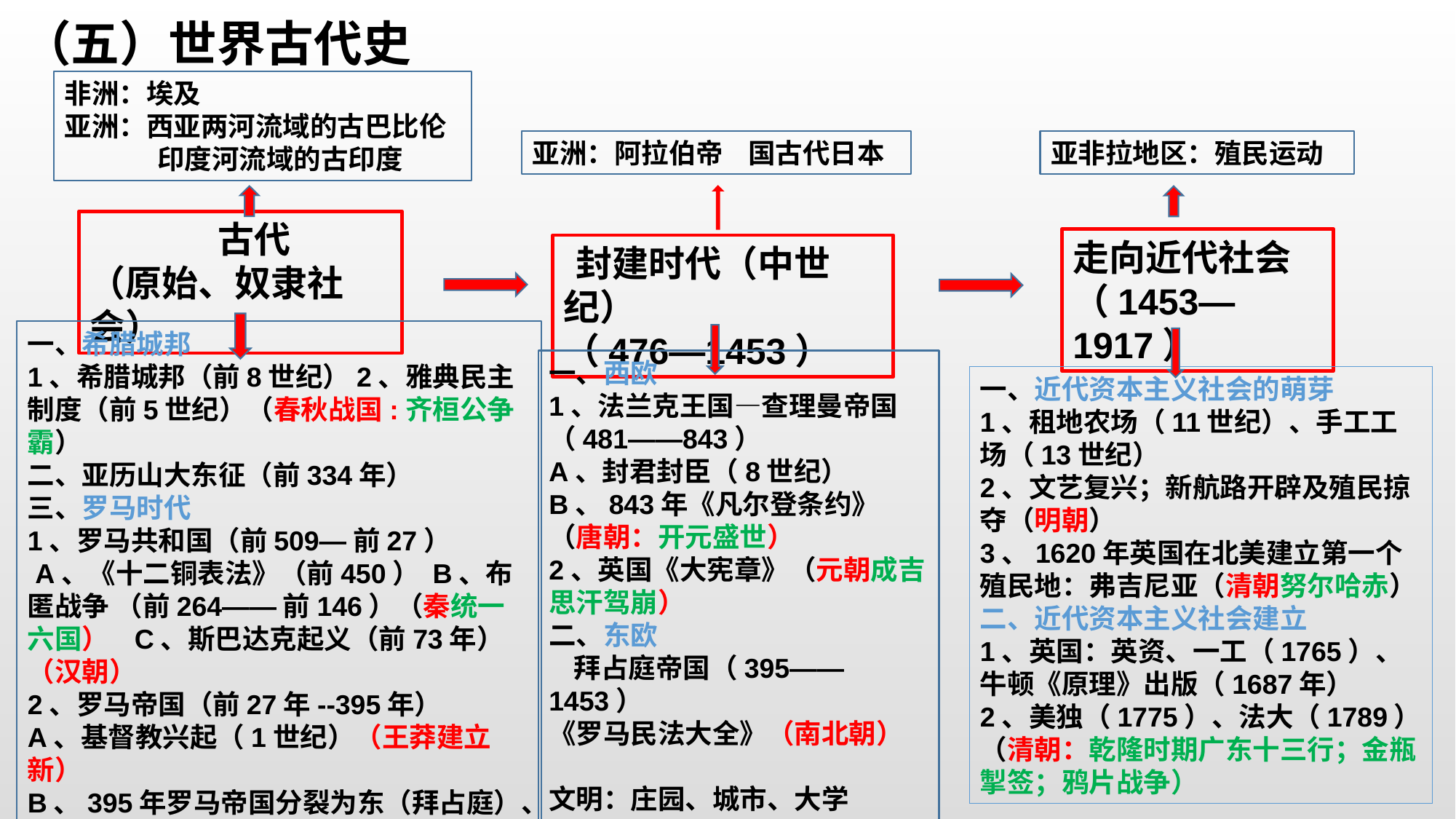

（五）世界古代史
非洲：埃及
亚洲：西亚两河流域的古巴比伦
              印度河流域的古印度
亚洲：阿拉伯帝    国古代日本
亚非拉地区：殖民运动

                   古代
（原始、奴隶社会）
走向近代社会（1453—1917）
 封建时代（中世纪）
（476—1453）

一、希腊城邦
1、希腊城邦（前8世纪）2、雅典民主制度（前5世纪）（春秋战国:齐桓公争霸）
二、亚历山大东征（前334年）
三、罗马时代
1、罗马共和国（前509—前27）
 A、《十二铜表法》（前450） B、布匿战争 （前264——前146）（秦统一六国）   C、斯巴达克起义（前73年）  （汉朝）
2、罗马帝国（前27年--395年）
A、基督教兴起（1世纪）（王莽建立新）
B、395年罗马帝国分裂为东（拜占庭）、西罗马帝国C、西罗马灭亡（476年）   （南北朝）
 文化遗产：民主 、法制

一、西欧
1、法兰克王国—查理曼帝国（481——843）
A、封君封臣（8世纪）
B、843年《凡尔登条约》（唐朝：开元盛世）
2、英国《大宪章》（元朝成吉思汗驾崩）
二、东欧
   拜占庭帝国（395——1453）
《罗马民法大全》（南北朝）

文明：庄园、城市、大学
一、近代资本主义社会的萌芽
1、租地农场（11世纪）、手工工场（13世纪）
2、文艺复兴；新航路开辟及殖民掠夺（明朝）
3、1620年英国在北美建立第一个殖民地：弗吉尼亚（清朝努尔哈赤）
二、近代资本主义社会建立
1、英国：英资、一工（1765）、牛顿《原理》出版（1687年）
2、美独（1775）、法大（1789）（清朝：乾隆时期广东十三行；金瓶掣签；鸦片战争）